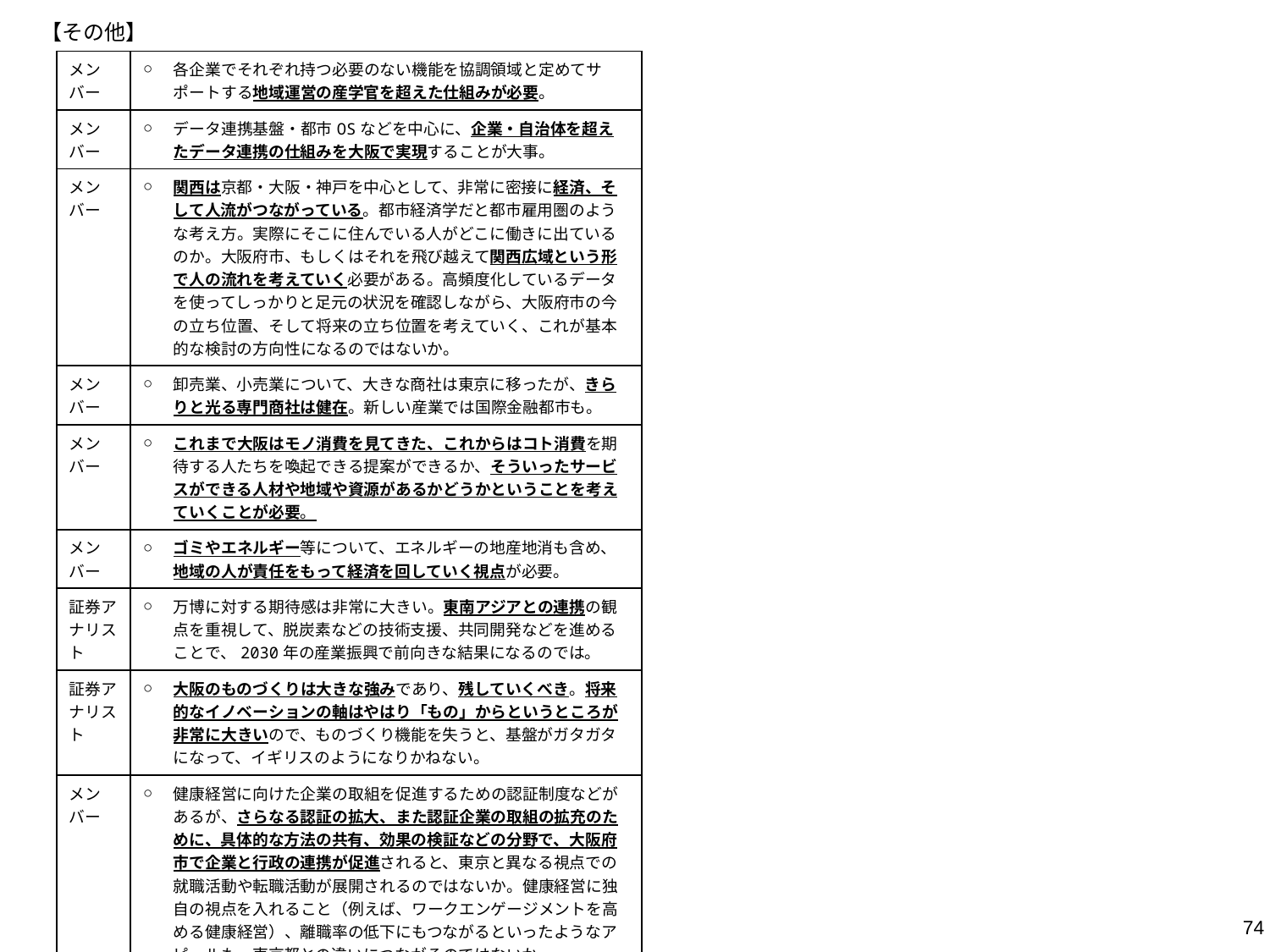

【その他】
| メンバー | ○ | 各企業でそれぞれ持つ必要のない機能を協調領域と定めてサポートする地域運営の産学官を超えた仕組みが必要。 |
| --- | --- | --- |
| メンバー | ○ | データ連携基盤・都市OSなどを中心に、企業・自治体を超えたデータ連携の仕組みを大阪で実現することが大事。 |
| メンバー | ○ | 関西は京都・大阪・神戸を中心として、非常に密接に経済、そして人流がつながっている。都市経済学だと都市雇用圏のような考え方。実際にそこに住んでいる人がどこに働きに出ているのか。大阪府市、もしくはそれを飛び越えて関西広域という形で人の流れを考えていく必要がある。高頻度化しているデータを使ってしっかりと足元の状況を確認しながら、大阪府市の今の立ち位置、そして将来の立ち位置を考えていく、これが基本的な検討の方向性になるのではないか。 |
| メンバー | ○ | 卸売業、小売業について、大きな商社は東京に移ったが、きらりと光る専門商社は健在。新しい産業では国際金融都市も。 |
| メンバー | ○ | これまで大阪はモノ消費を見てきた、これからはコト消費を期待する人たちを喚起できる提案ができるか、そういったサービスができる人材や地域や資源があるかどうかということを考えていくことが必要。 |
| メンバー | ○ | ゴミやエネルギー等について、エネルギーの地産地消も含め、地域の人が責任をもって経済を回していく視点が必要。 |
| 証券アナリスト | ○ | 万博に対する期待感は非常に大きい。東南アジアとの連携の観点を重視して、脱炭素などの技術支援、共同開発などを進めることで、2030年の産業振興で前向きな結果になるのでは。 |
| 証券アナリスト | ○ | 大阪のものづくりは大きな強みであり、残していくべき。将来的なイノベーションの軸はやはり「もの」からというところが非常に大きいので、ものづくり機能を失うと、基盤がガタガタになって、イギリスのようになりかねない。 |
| メンバー | ○ | 健康経営に向けた企業の取組を促進するための認証制度などがあるが、さらなる認証の拡大、また認証企業の取組の拡充のために、具体的な方法の共有、効果の検証などの分野で、大阪府市で企業と行政の連携が促進されると、東京と異なる視点での就職活動や転職活動が展開されるのではないか。健康経営に独自の視点を入れること（例えば、ワークエンゲージメントを高める健康経営）、離職率の低下にもつながるといったようなアピールも、東京都との違いにつながるのではないか。 |
| メンバー | ○ | 実力あるセンスのよいチャレンジが評価される仕組みが必要。 |
74